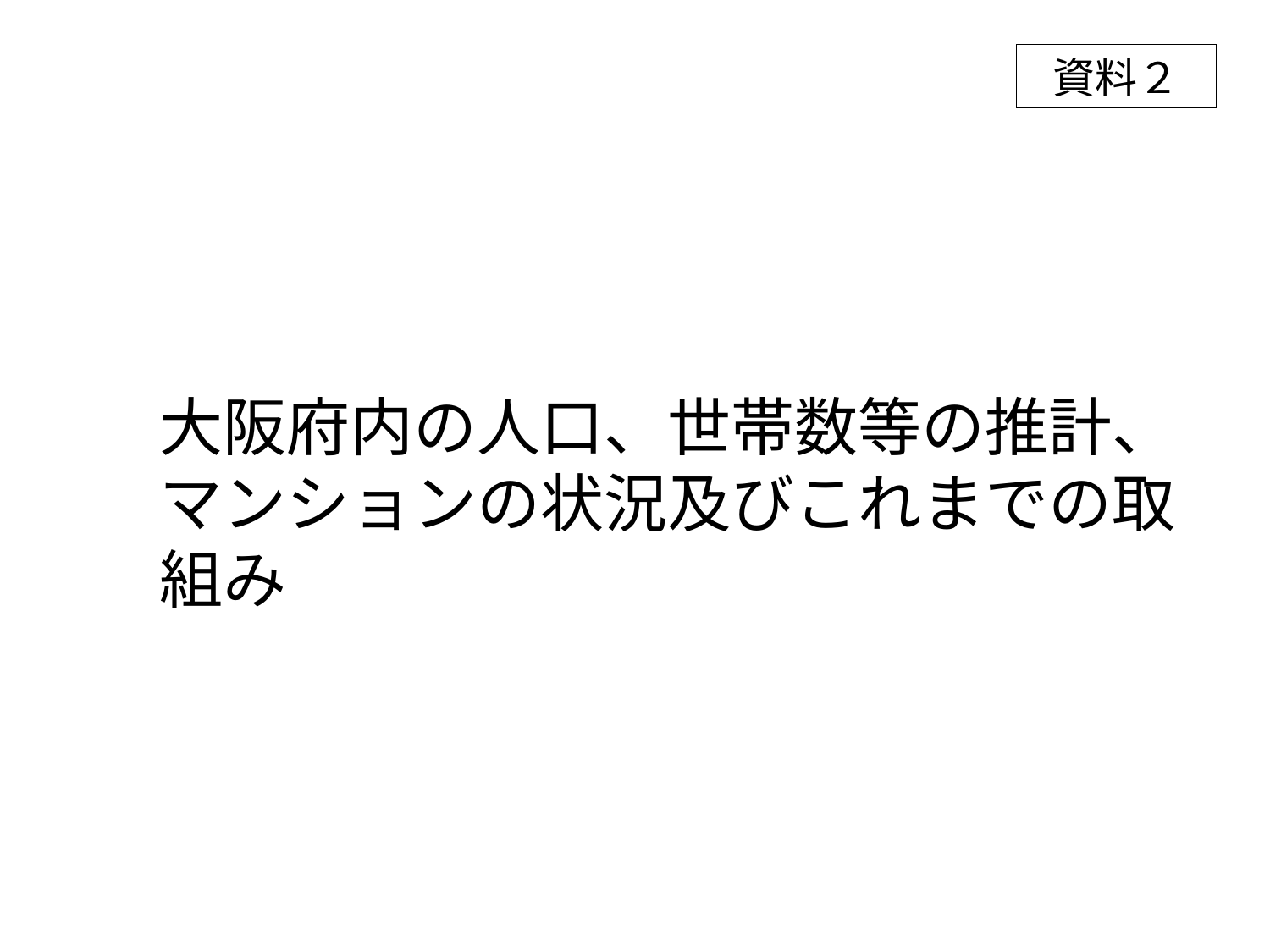

資料２

大阪府内の人口、世帯数等の推計、
マンションの状況及びこれまでの取組み